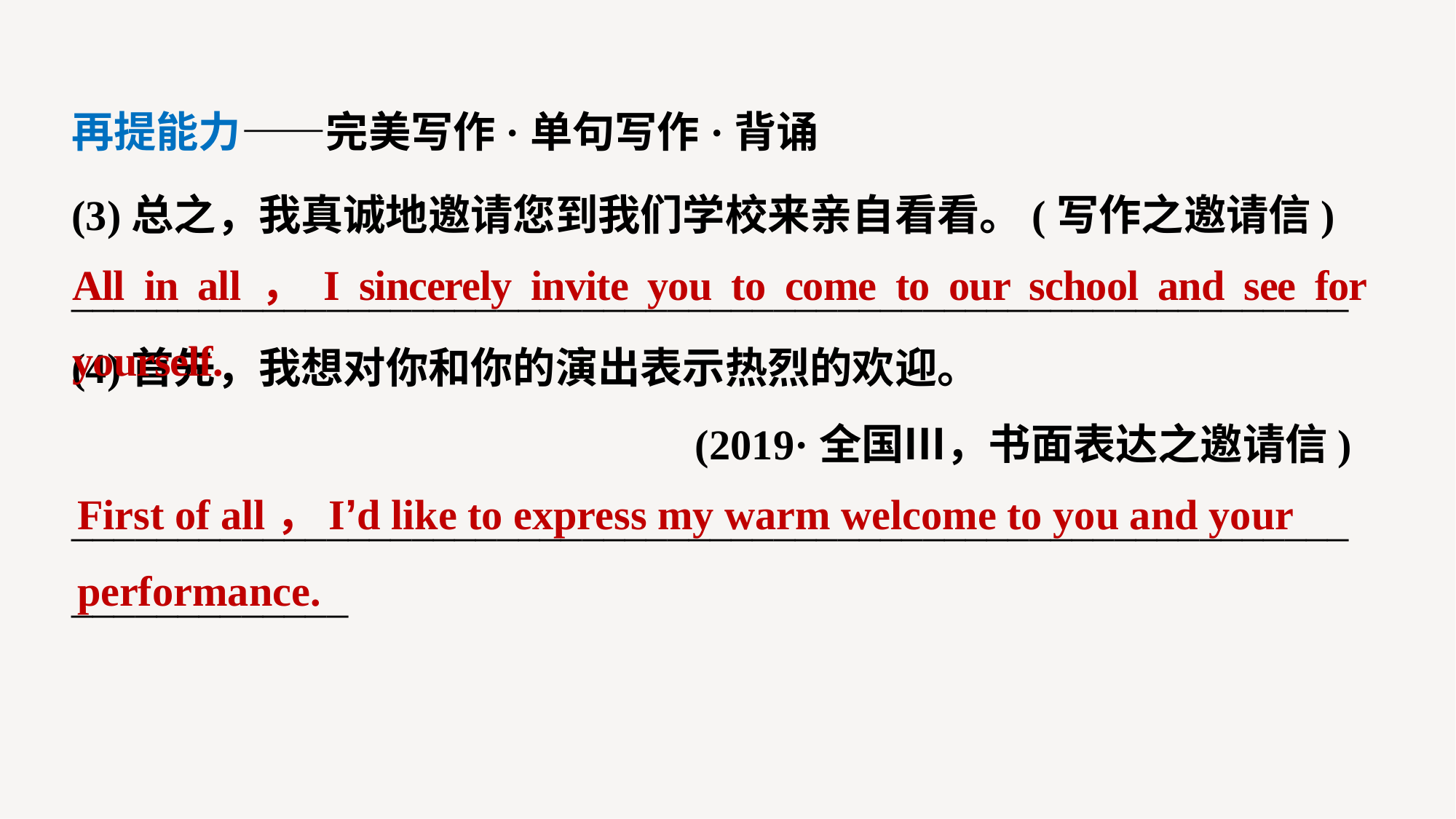

再提能力——完美写作·单句写作·背诵
(3)总之，我真诚地邀请您到我们学校来亲自看看。(写作之邀请信)
____________________________________________________________ (4)首先，我想对你和你的演出表示热烈的欢迎。
(2019·全国Ⅲ，书面表达之邀请信)
_________________________________________________________________________
All in all，I sincerely invite you to come to our school and see for yourself.
First of all，I’d like to express my warm welcome to you and your
performance.